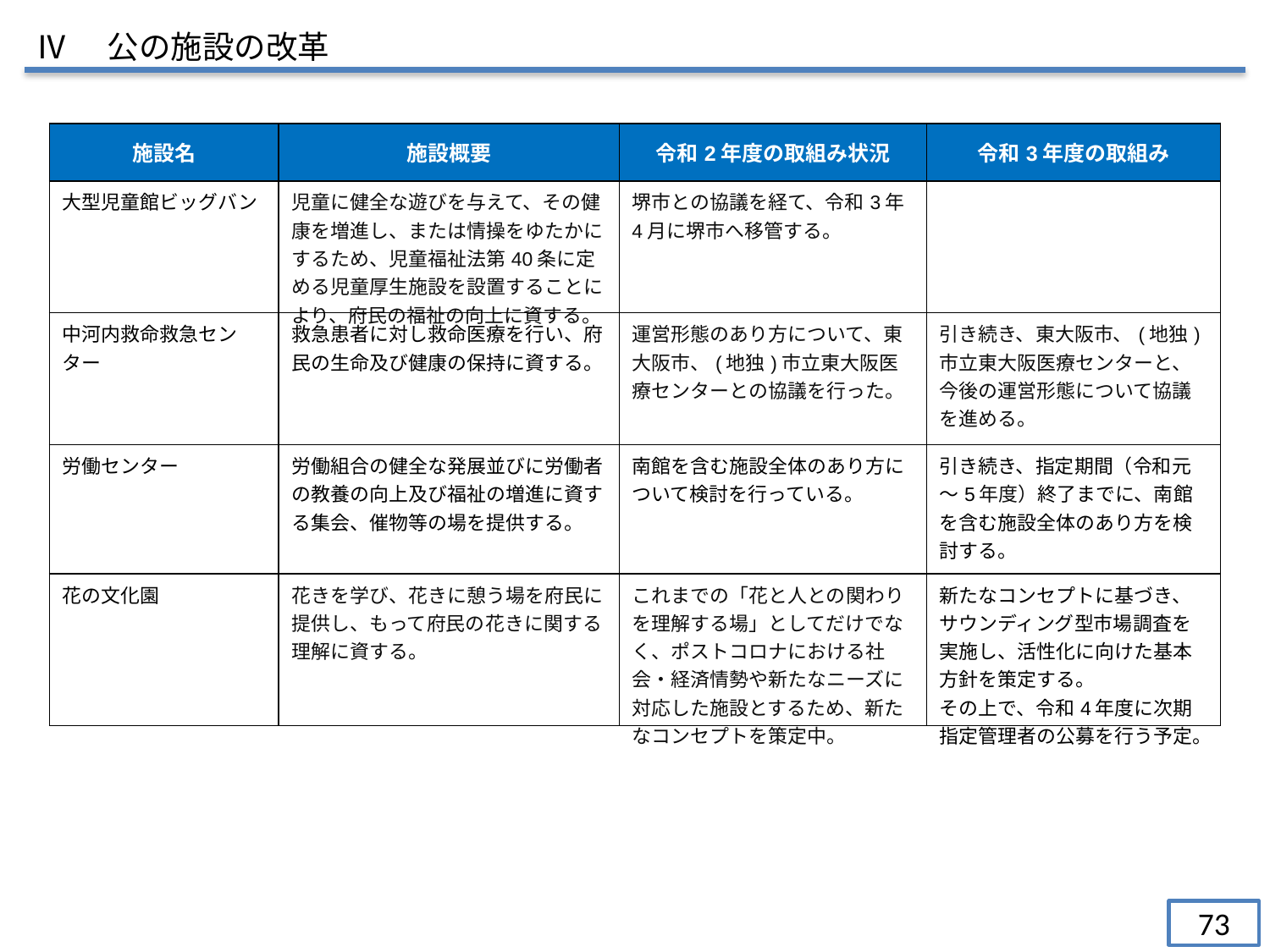

Ⅳ　公の施設の改革
| 施設名 | 施設概要 | 令和2年度の取組み状況 | 令和3年度の取組み |
| --- | --- | --- | --- |
| 大型児童館ビッグバン | 児童に健全な遊びを与えて、その健康を増進し、または情操をゆたかにするため、児童福祉法第40条に定める児童厚生施設を設置することにより、府民の福祉の向上に資する。 | 堺市との協議を経て、令和3年4月に堺市へ移管する。 |  |
| 中河内救命救急センター | 救急患者に対し救命医療を行い、府民の生命及び健康の保持に資する。 | 運営形態のあり方について、東大阪市、(地独)市立東大阪医療センターとの協議を行った。 | 引き続き、東大阪市、(地独)市立東大阪医療センターと、今後の運営形態について協議を進める。 |
| 労働センター | 労働組合の健全な発展並びに労働者の教養の向上及び福祉の増進に資する集会、催物等の場を提供する。 | 南館を含む施設全体のあり方について検討を行っている。 | 引き続き、指定期間（令和元～5年度）終了までに、南館を含む施設全体のあり方を検討する。 |
| 花の文化園 | 花きを学び、花きに憩う場を府民に提供し、もって府民の花きに関する理解に資する。 | これまでの「花と人との関わりを理解する場」としてだけでなく、ポストコロナにおける社会・経済情勢や新たなニーズに対応した施設とするため、新たなコンセプトを策定中。 | 新たなコンセプトに基づき、サウンディング型市場調査を実施し、活性化に向けた基本方針を策定する。 その上で、令和4年度に次期指定管理者の公募を行う予定。 |
73